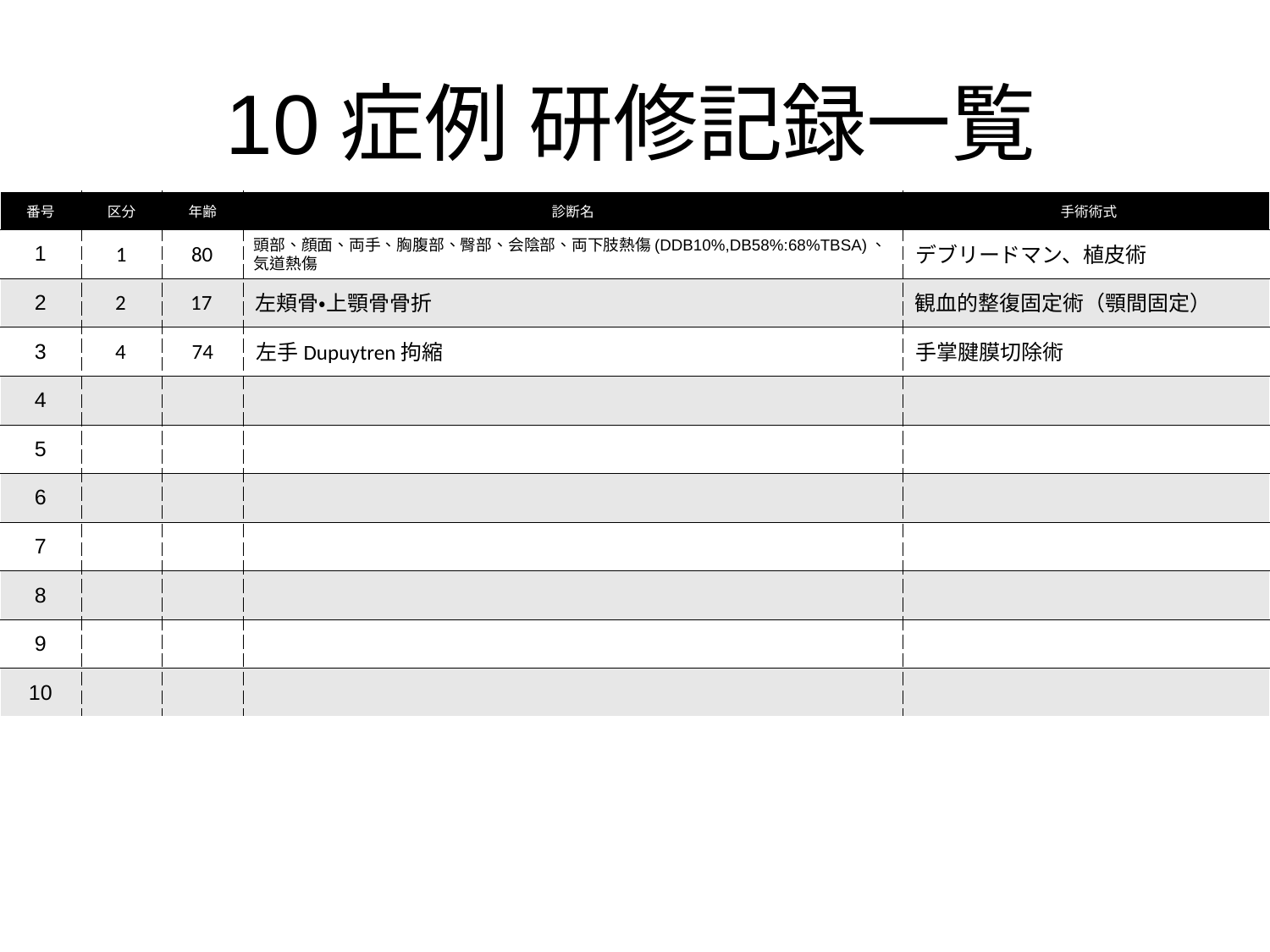

1
80
頭部、顔面、両手、胸腹部、臀部、会陰部、両下肢熱傷(DDB10%,DB58%:68%TBSA)、気道熱傷
デブリードマン、植皮術
2
17
左頬骨・上顎骨骨折
観血的整復固定術（顎間固定）
4
74
左手Dupuytren拘縮
手掌腱膜切除術